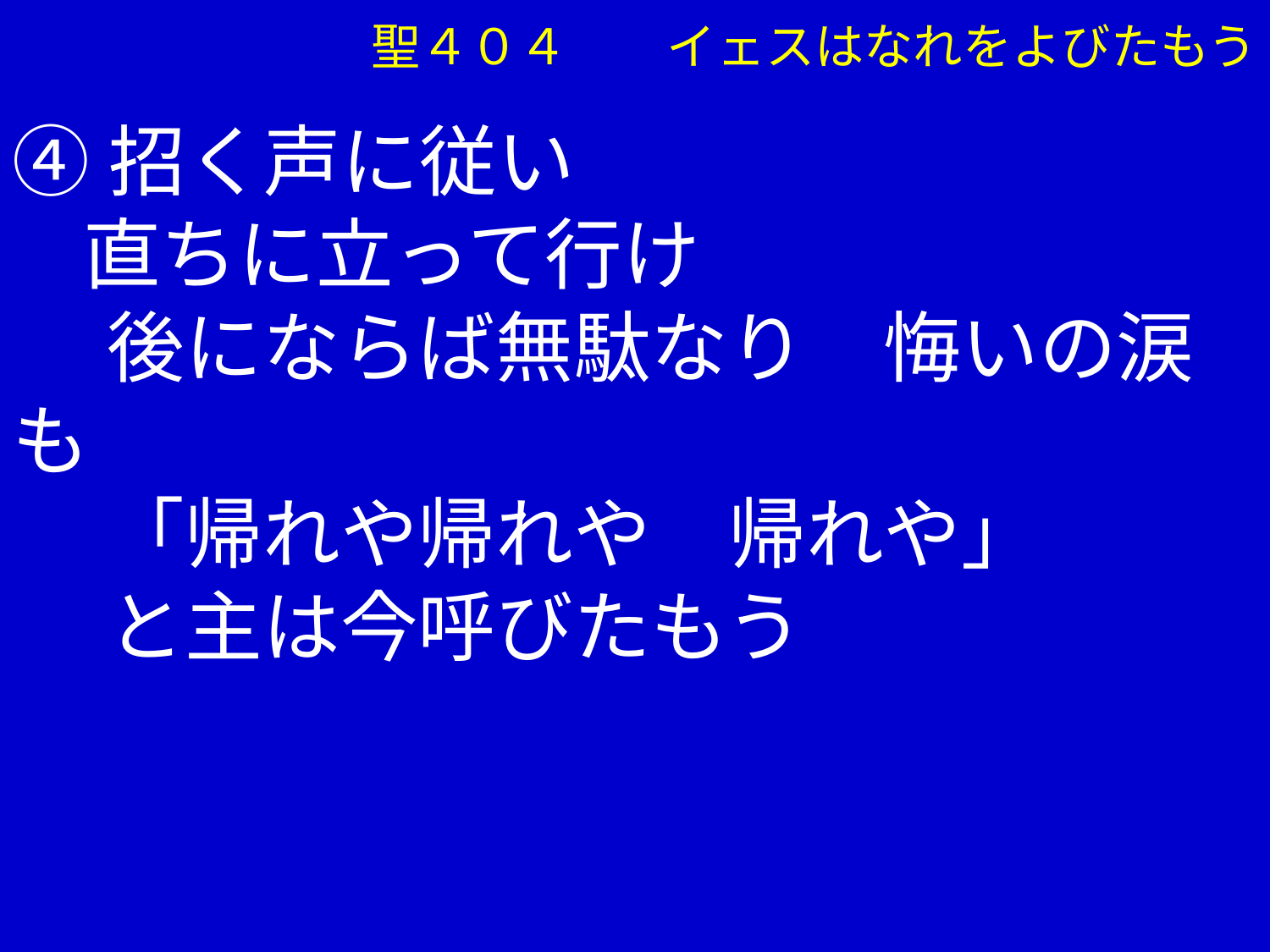

聖４０４　　イェスはなれをよびたもう
④招く声に従い
   直ちに立って行け
　 後にならば無駄なり　悔いの涙も
　 「帰れや帰れや　帰れや」
　 と主は今呼びたもう